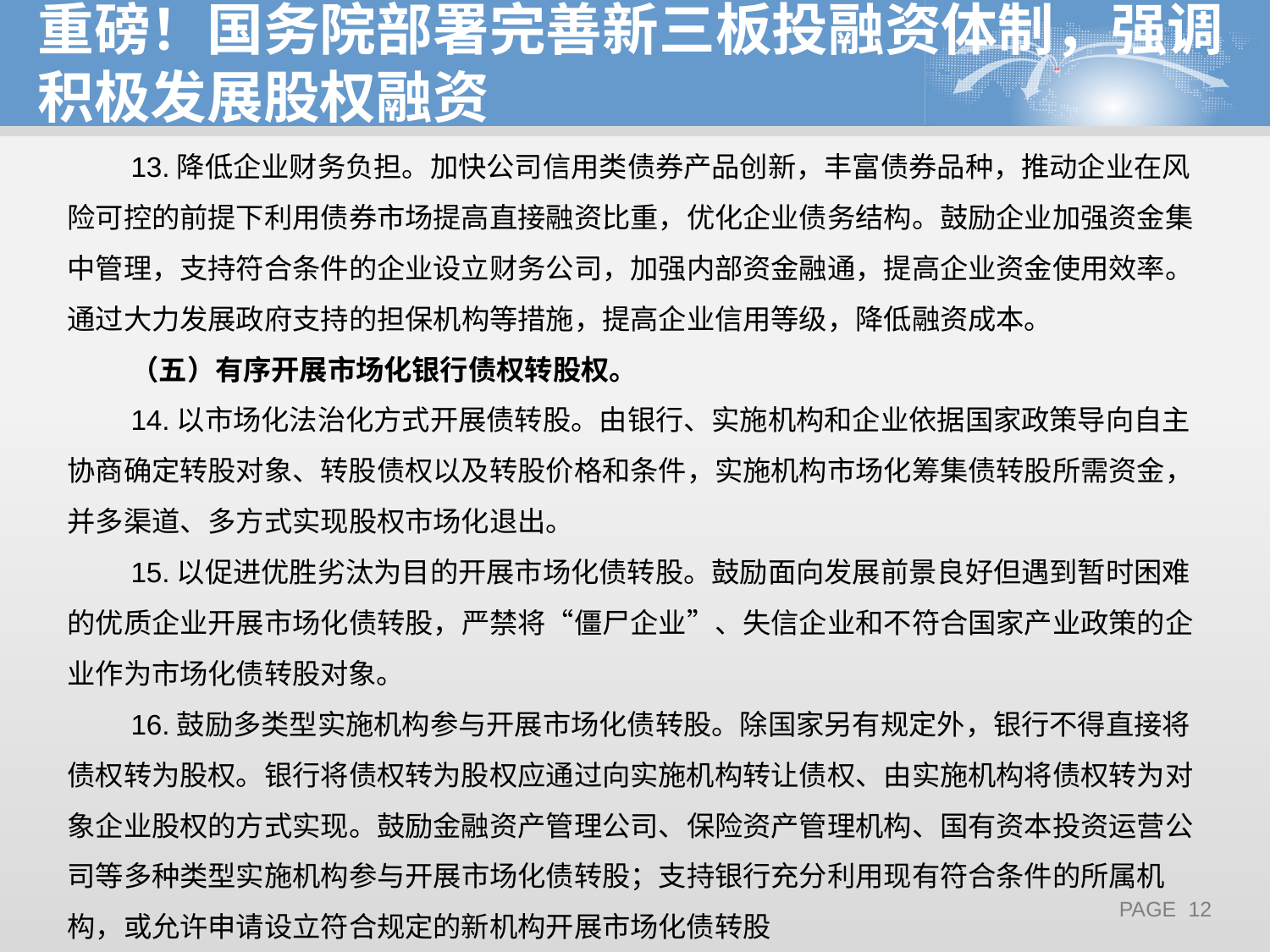

重磅！国务院部署完善新三板投融资体制，强调积极发展股权融资
13.降低企业财务负担。加快公司信用类债券产品创新，丰富债券品种，推动企业在风险可控的前提下利用债券市场提高直接融资比重，优化企业债务结构。鼓励企业加强资金集中管理，支持符合条件的企业设立财务公司，加强内部资金融通，提高企业资金使用效率。通过大力发展政府支持的担保机构等措施，提高企业信用等级，降低融资成本。
（五）有序开展市场化银行债权转股权。
14.以市场化法治化方式开展债转股。由银行、实施机构和企业依据国家政策导向自主协商确定转股对象、转股债权以及转股价格和条件，实施机构市场化筹集债转股所需资金，并多渠道、多方式实现股权市场化退出。
15.以促进优胜劣汰为目的开展市场化债转股。鼓励面向发展前景良好但遇到暂时困难的优质企业开展市场化债转股，严禁将“僵尸企业”、失信企业和不符合国家产业政策的企业作为市场化债转股对象。
16.鼓励多类型实施机构参与开展市场化债转股。除国家另有规定外，银行不得直接将债权转为股权。银行将债权转为股权应通过向实施机构转让债权、由实施机构将债权转为对象企业股权的方式实现。鼓励金融资产管理公司、保险资产管理机构、国有资本投资运营公司等多种类型实施机构参与开展市场化债转股；支持银行充分利用现有符合条件的所属机构，或允许申请设立符合规定的新机构开展市场化债转股